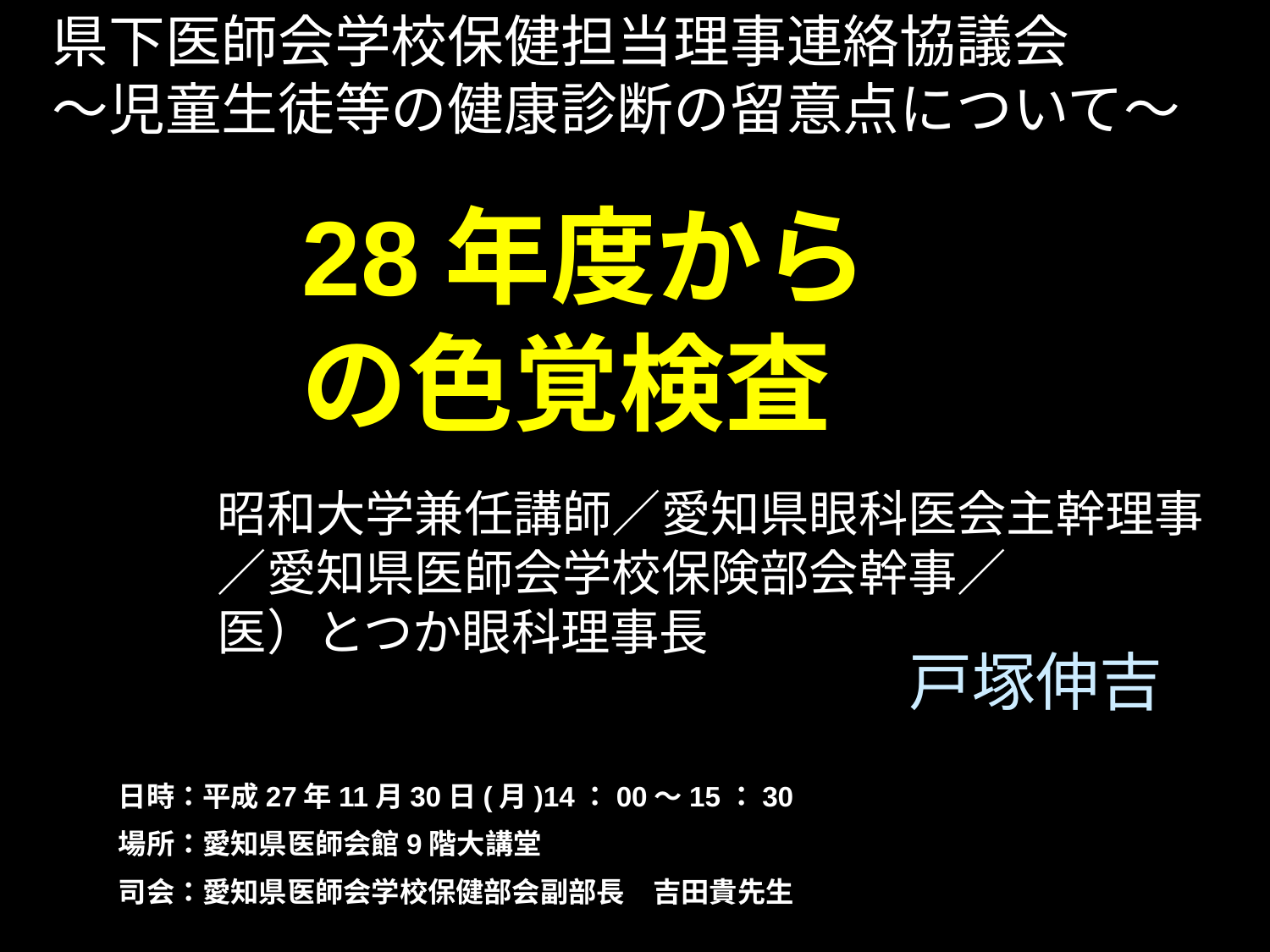

県下医師会学校保健担当理事連絡協議会
～児童生徒等の健康診断の留意点について～
28年度からの色覚検査
昭和大学兼任講師／愛知県眼科医会主幹理事／愛知県医師会学校保険部会幹事／
医）とつか眼科理事長
戸塚伸吉
日時：平成27年11月30日(月)14：00～15：30
場所：愛知県医師会館9階大講堂
司会：愛知県医師会学校保健部会副部長　吉田貴先生